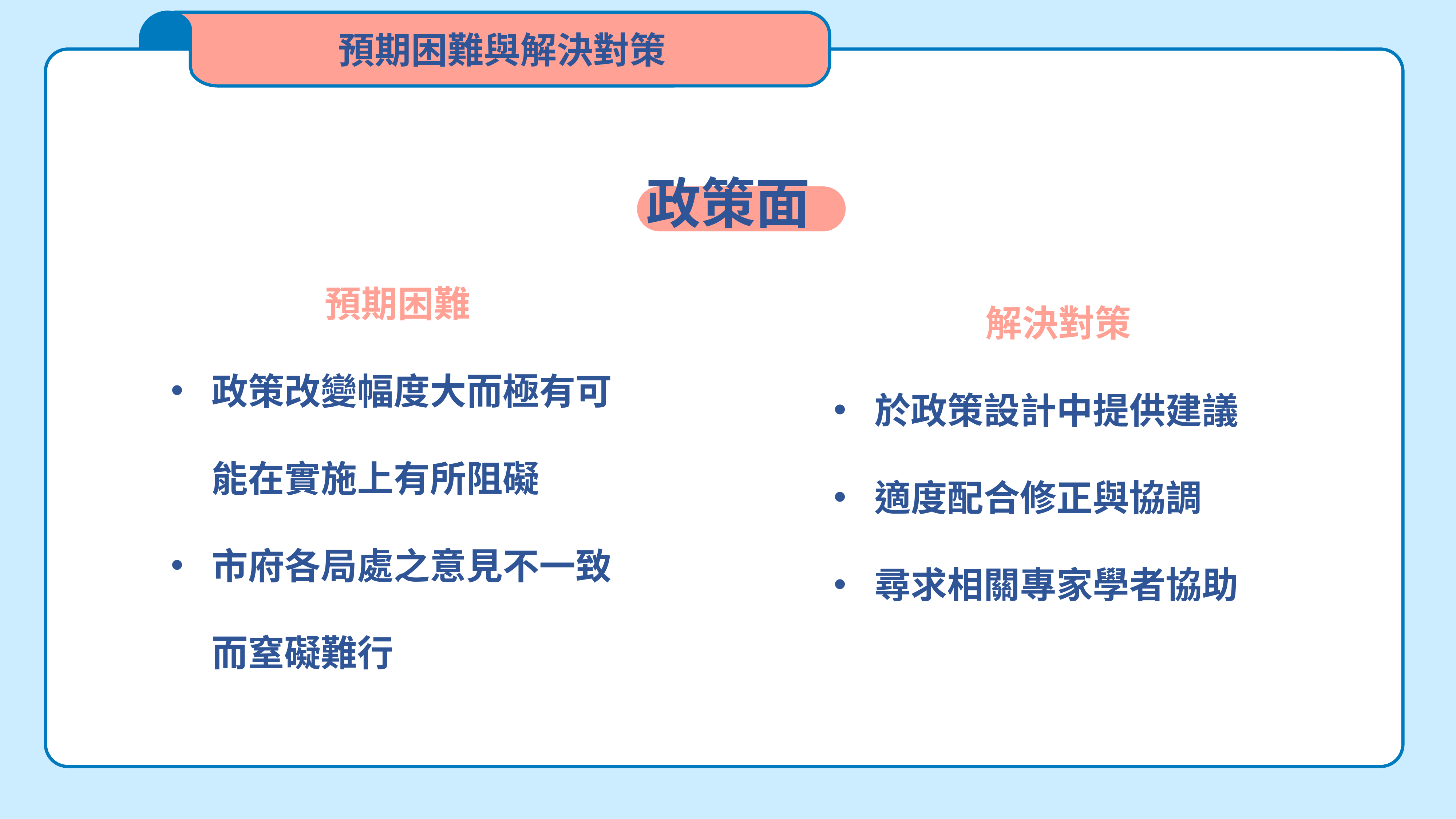

預期困難與解決對策

政策面

預期困難
政策改變幅度大而極有可能在實施上有所阻礙
市府各局處之意見不一致而窒礙難行
解決對策
於政策設計中提供建議
適度配合修正與協調
尋求相關專家學者協助